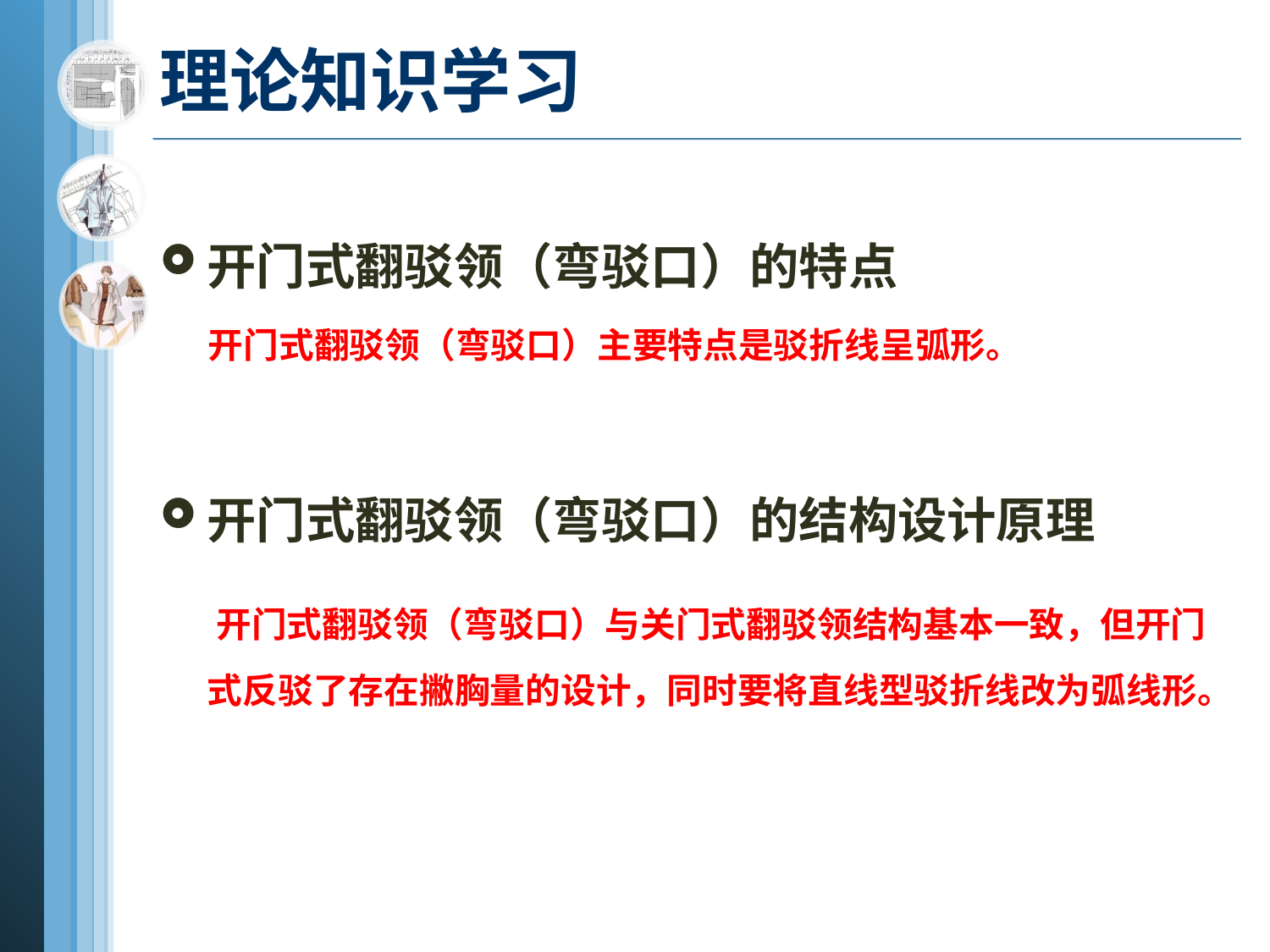

# 理论知识学习

开门式翻驳领（弯驳口）的特点
     开门式翻驳领（弯驳口）主要特点是驳折线呈弧形。

开门式翻驳领（弯驳口）的结构设计原理
    开门式翻驳领（弯驳口）与关门式翻驳领结构基本一致，但开门式反驳了存在撇胸量的设计，同时要将直线型驳折线改为弧线形。